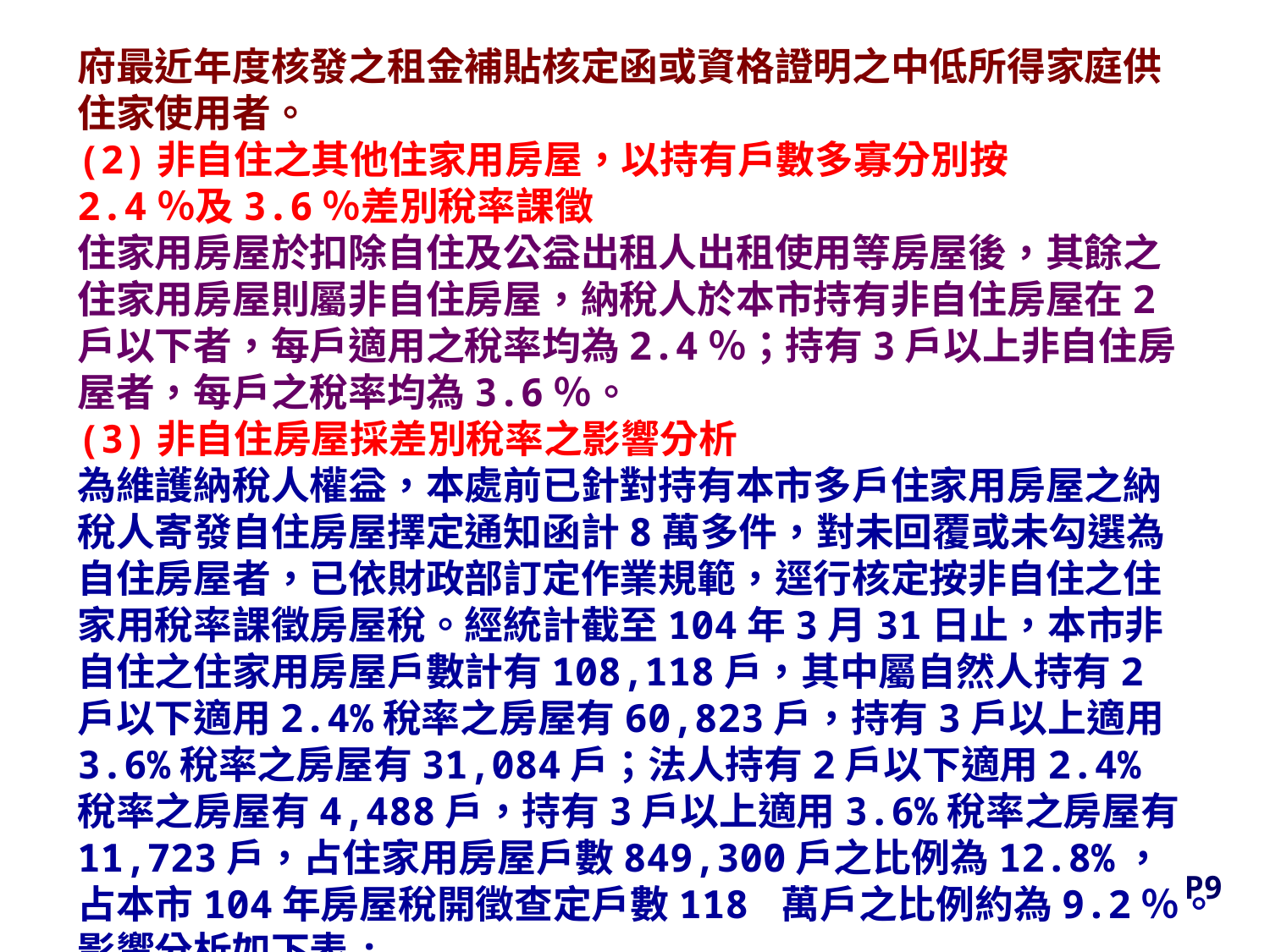

府最近年度核發之租金補貼核定函或資格證明之中低所得家庭供住家使用者。
(2)非自住之其他住家用房屋，以持有戶數多寡分別按
2.4％及3.6％差別稅率課徵
住家用房屋於扣除自住及公益出租人出租使用等房屋後，其餘之住家用房屋則屬非自住房屋，納稅人於本市持有非自住房屋在2戶以下者，每戶適用之稅率均為2.4％；持有3戶以上非自住房屋者，每戶之稅率均為3.6％。
(3)非自住房屋採差別稅率之影響分析
為維護納稅人權益，本處前已針對持有本市多戶住家用房屋之納稅人寄發自住房屋擇定通知函計8萬多件，對未回覆或未勾選為自住房屋者，已依財政部訂定作業規範，逕行核定按非自住之住家用稅率課徵房屋稅。經統計截至104年3月31日止，本市非自住之住家用房屋戶數計有108,118戶，其中屬自然人持有2戶以下適用2.4%稅率之房屋有60,823戶，持有3戶以上適用3.6%稅率之房屋有31,084戶；法人持有2戶以下適用2.4%稅率之房屋有4,488戶，持有3戶以上適用3.6%稅率之房屋有11,723戶，占住家用房屋戶數849,300戶之比例為12.8%，占本市104年房屋稅開徵查定戶數118 萬戶之比例約為9.2％。影響分析如下表:
P9